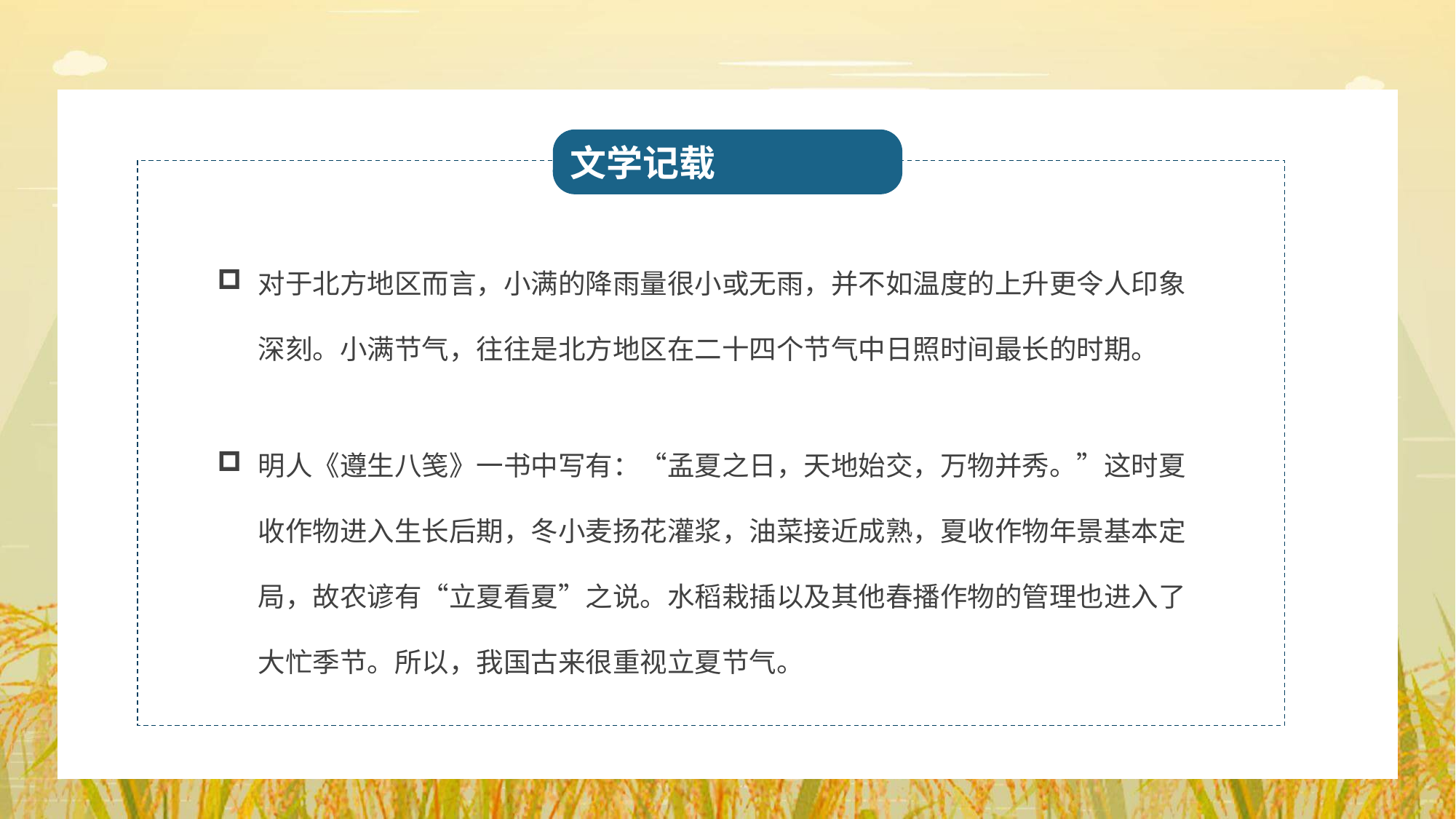

文学记载

对于北方地区而言，小满的降雨量很小或无雨，并不如温度的上升更令人印象深刻。小满节气，往往是北方地区在二十四个节气中日照时间最长的时期。
明人《遵生八笺》一书中写有：“孟夏之日，天地始交，万物并秀。”这时夏收作物进入生长后期，冬小麦扬花灌浆，油菜接近成熟，夏收作物年景基本定局，故农谚有“立夏看夏”之说。水稻栽插以及其他春播作物的管理也进入了大忙季节。所以，我国古来很重视立夏节气。